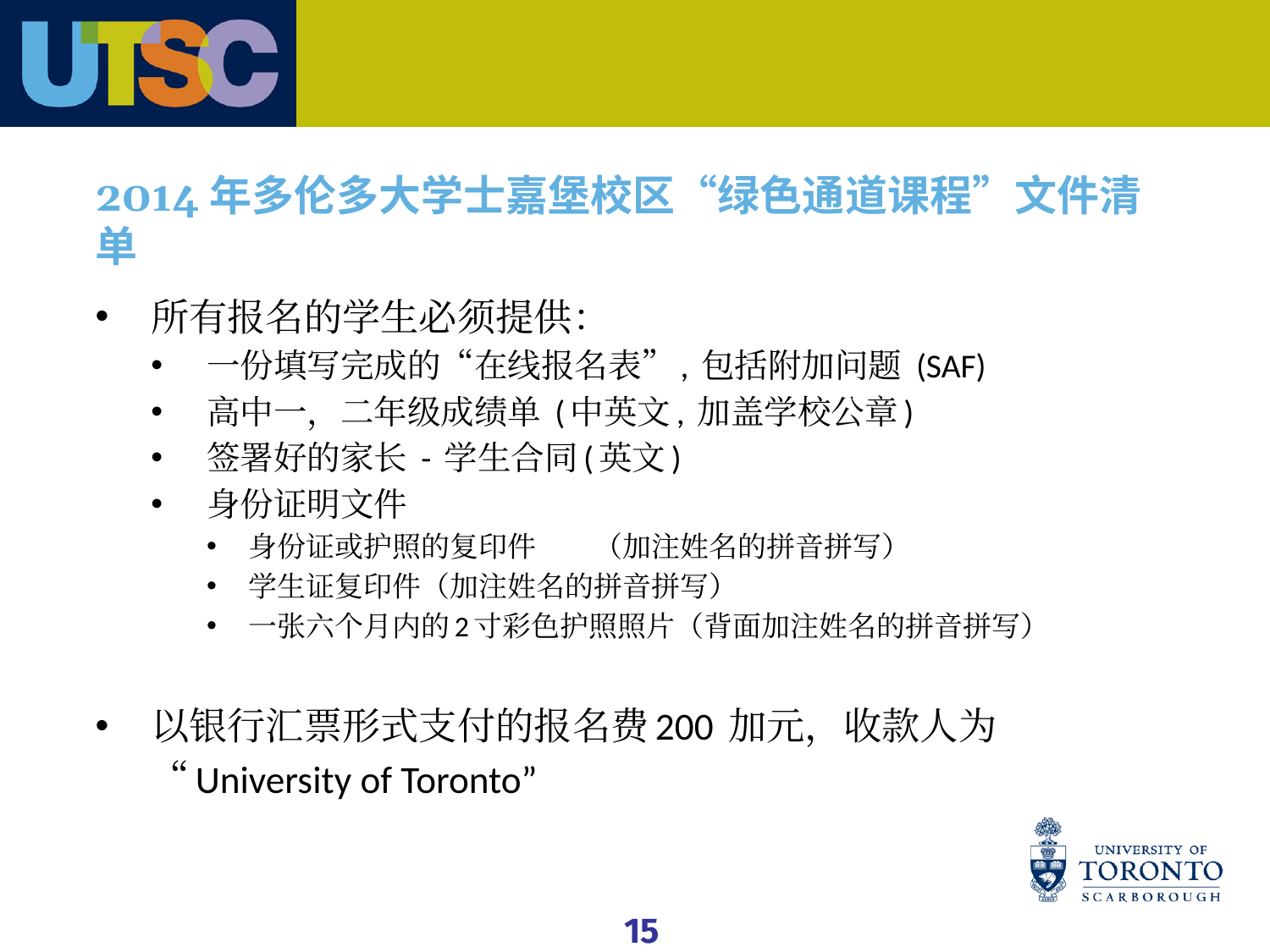

# 2014年多伦多大学士嘉堡校区“绿色通道课程”文件清单
所有报名的学生必须提供：
一份填写完成的“在线报名表”, 包括附加问题 (SAF)
高中一，二年级成绩单 (中英文, 加盖学校公章)
签署好的家长 - 学生合同(英文)
身份证明文件
身份证或护照的复印件  	（加注姓名的拼音拼写）
学生证复印件			（加注姓名的拼音拼写）
一张六个月内的2寸彩色护照照片（背面加注姓名的拼音拼写）

以银行汇票形式支付的报名费200 加元，收款人为 “University of Toronto”

15